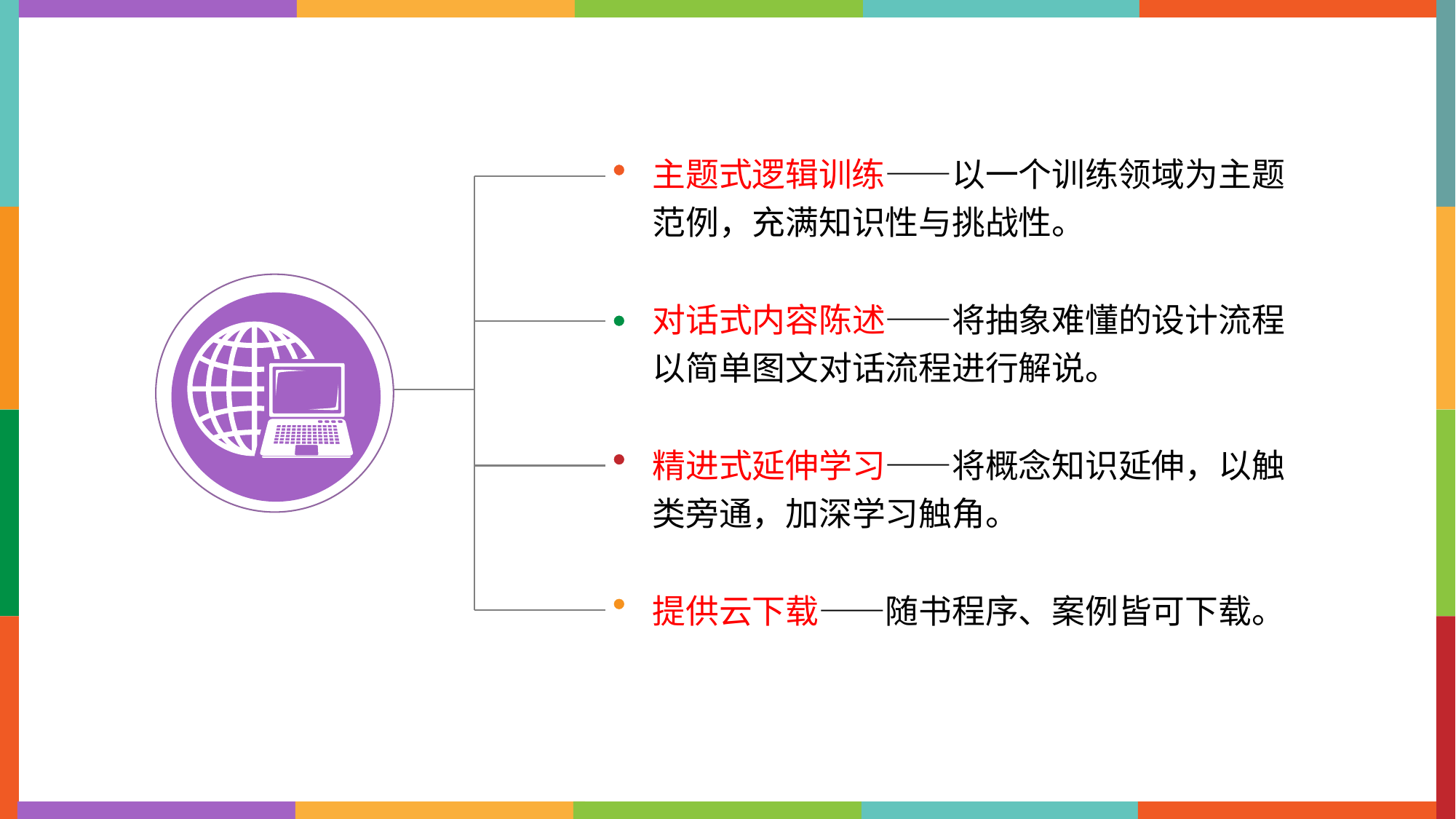

主题式逻辑训练——以一个训练领域为主题范例，充满知识性与挑战性。

对话式内容陈述——将抽象难懂的设计流程以简单图文对话流程进行解说。

精进式延伸学习——将概念知识延伸，以触类旁通，加深学习触角。

提供云下载——随书程序、案例皆可下载。